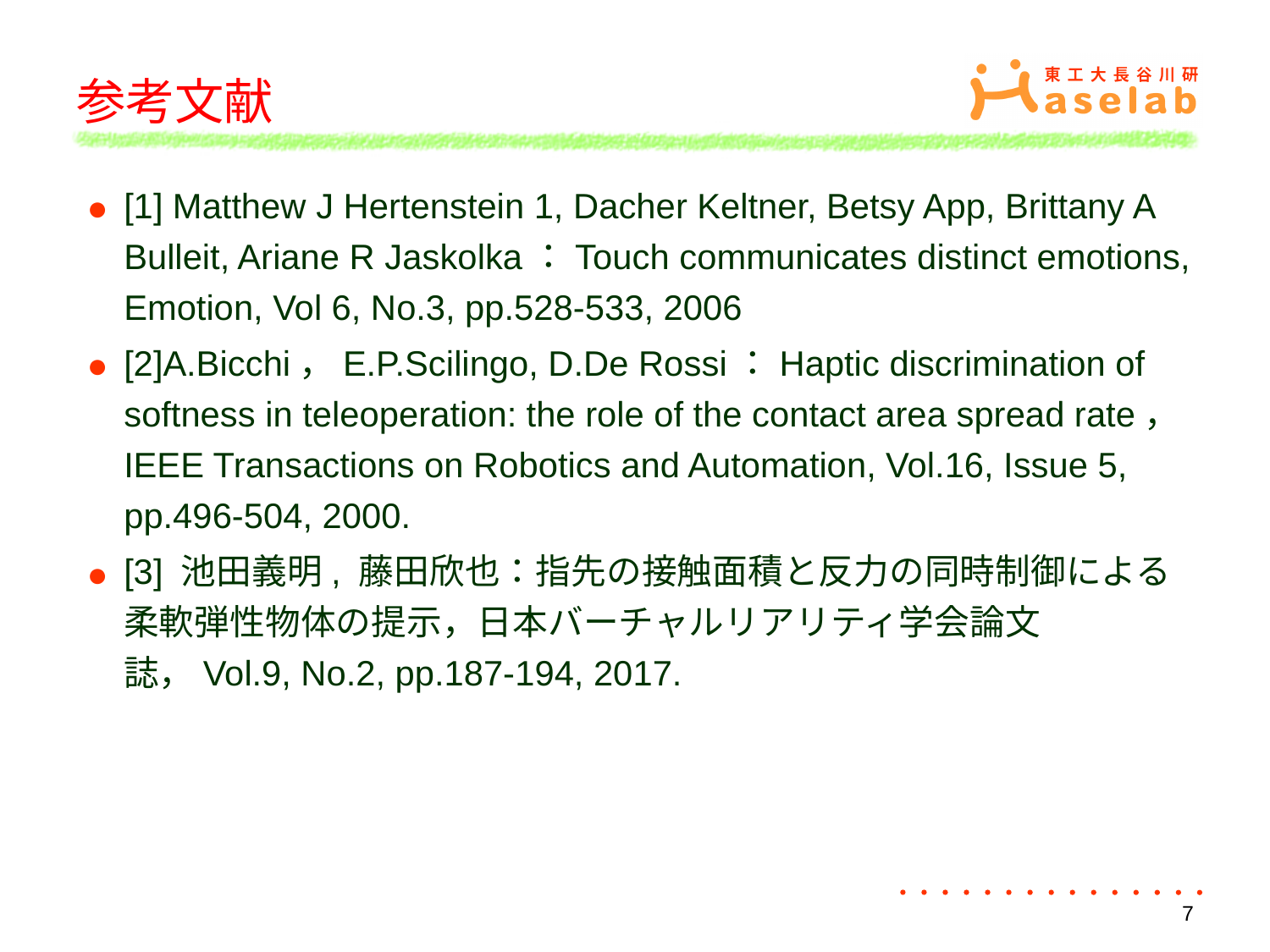

# 参考文献
[1] Matthew J Hertenstein 1, Dacher Keltner, Betsy App, Brittany A Bulleit, Ariane R Jaskolka：Touch communicates distinct emotions, Emotion, Vol 6, No.3, pp.528-533, 2006
[2]A.Bicchi，E.P.Scilingo, D.De Rossi：Haptic discrimination of softness in teleoperation: the role of the contact area spread rate，IEEE Transactions on Robotics and Automation, Vol.16, Issue 5, pp.496-504, 2000.
[3] 池田義明, 藤田欣也：指先の接触面積と反力の同時制御による柔軟弾性物体の提示，日本バーチャルリアリティ学会論文誌，Vol.9, No.2, pp.187-194, 2017.
7